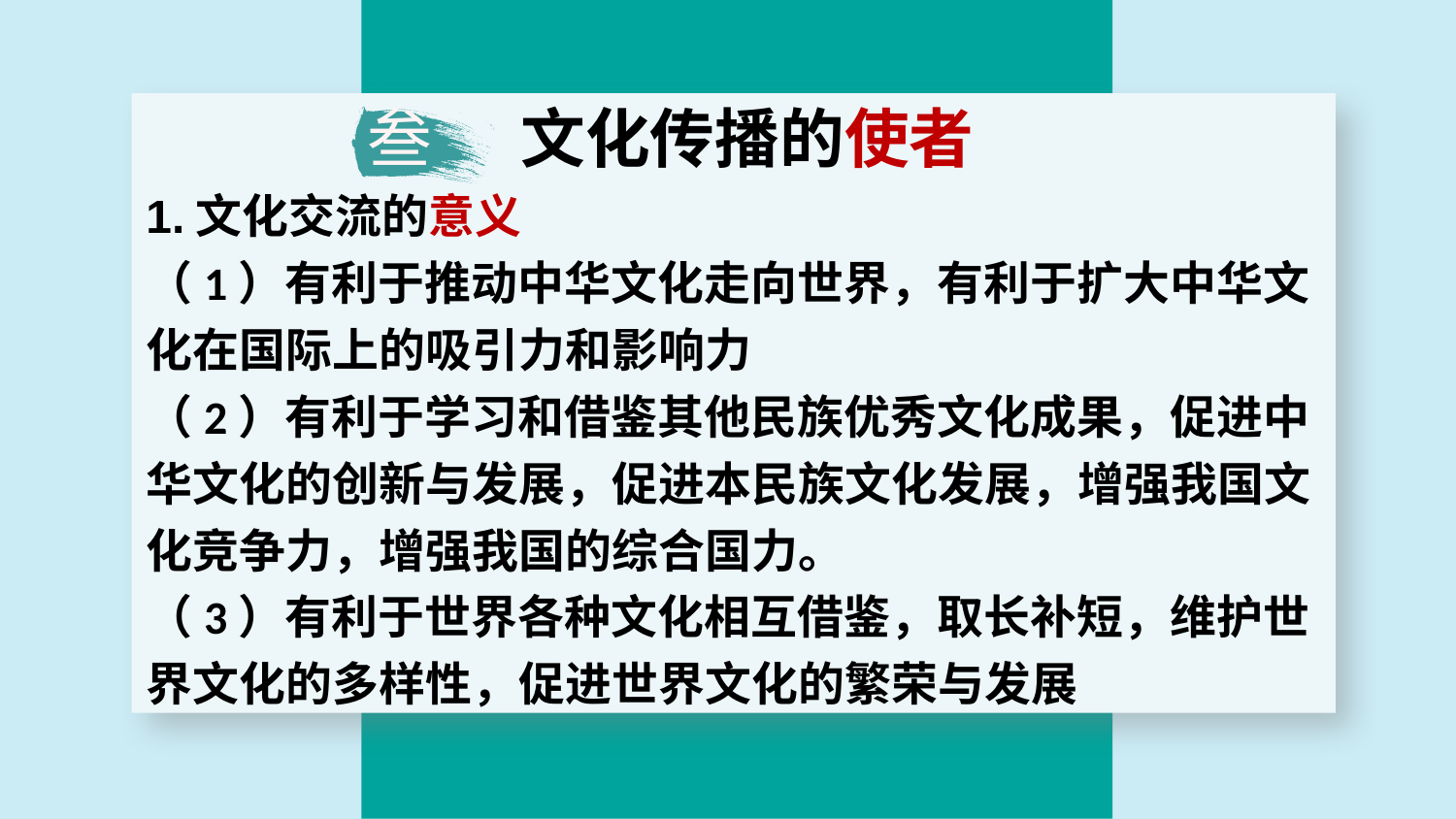

叁

                    文化传播的使者
1.文化交流的意义
（1）有利于推动中华文化走向世界，有利于扩大中华文化在国际上的吸引力和影响力
（2）有利于学习和借鉴其他民族优秀文化成果，促进中华文化的创新与发展，促进本民族文化发展，增强我国文化竞争力，增强我国的综合国力。
（3）有利于世界各种文化相互借鉴，取长补短，维护世界文化的多样性，促进世界文化的繁荣与发展